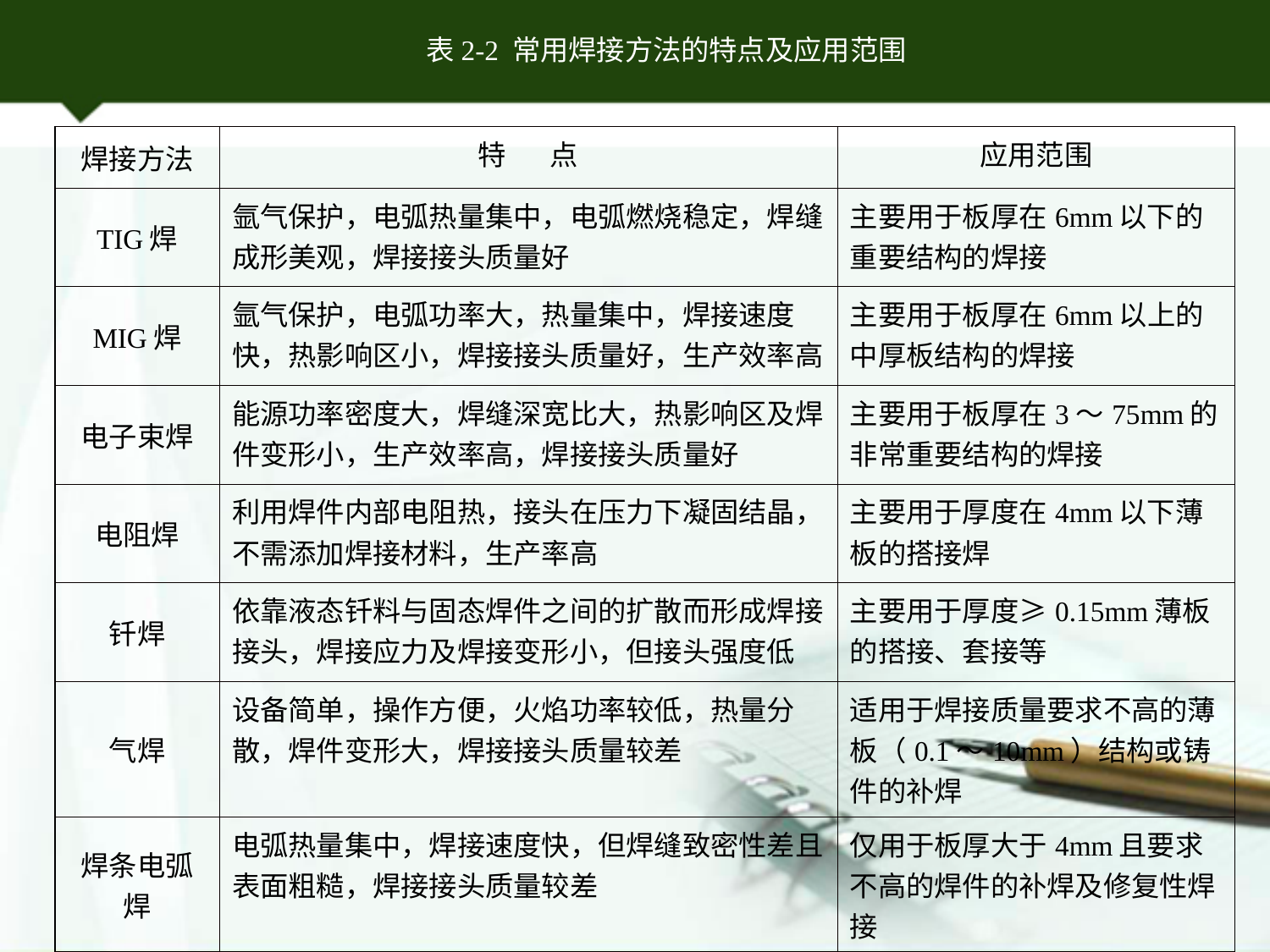

表2-2 常用焊接方法的特点及应用范围
| 焊接方法 | 特 点 | 应用范围 |
| --- | --- | --- |
| TIG焊 | 氩气保护，电弧热量集中，电弧燃烧稳定，焊缝成形美观，焊接接头质量好 | 主要用于板厚在6mm以下的重要结构的焊接 |
| MIG焊 | 氩气保护，电弧功率大，热量集中，焊接速度快，热影响区小，焊接接头质量好，生产效率高 | 主要用于板厚在6mm以上的中厚板结构的焊接 |
| 电子束焊 | 能源功率密度大，焊缝深宽比大，热影响区及焊件变形小，生产效率高，焊接接头质量好 | 主要用于板厚在3～75mm的非常重要结构的焊接 |
| 电阻焊 | 利用焊件内部电阻热，接头在压力下凝固结晶，不需添加焊接材料，生产率高 | 主要用于厚度在4mm以下薄板的搭接焊 |
| 钎焊 | 依靠液态钎料与固态焊件之间的扩散而形成焊接接头，焊接应力及焊接变形小，但接头强度低 | 主要用于厚度≥0.15mm薄板的搭接、套接等 |
| 气焊 | 设备简单，操作方便，火焰功率较低，热量分散，焊件变形大，焊接接头质量较差 | 适用于焊接质量要求不高的薄板（0.1～10mm）结构或铸件的补焊 |
| 焊条电弧焊 | 电弧热量集中，焊接速度快，但焊缝致密性差且表面粗糙，焊接接头质量较差 | 仅用于板厚大于4mm且要求不高的焊件的补焊及修复性焊接 |